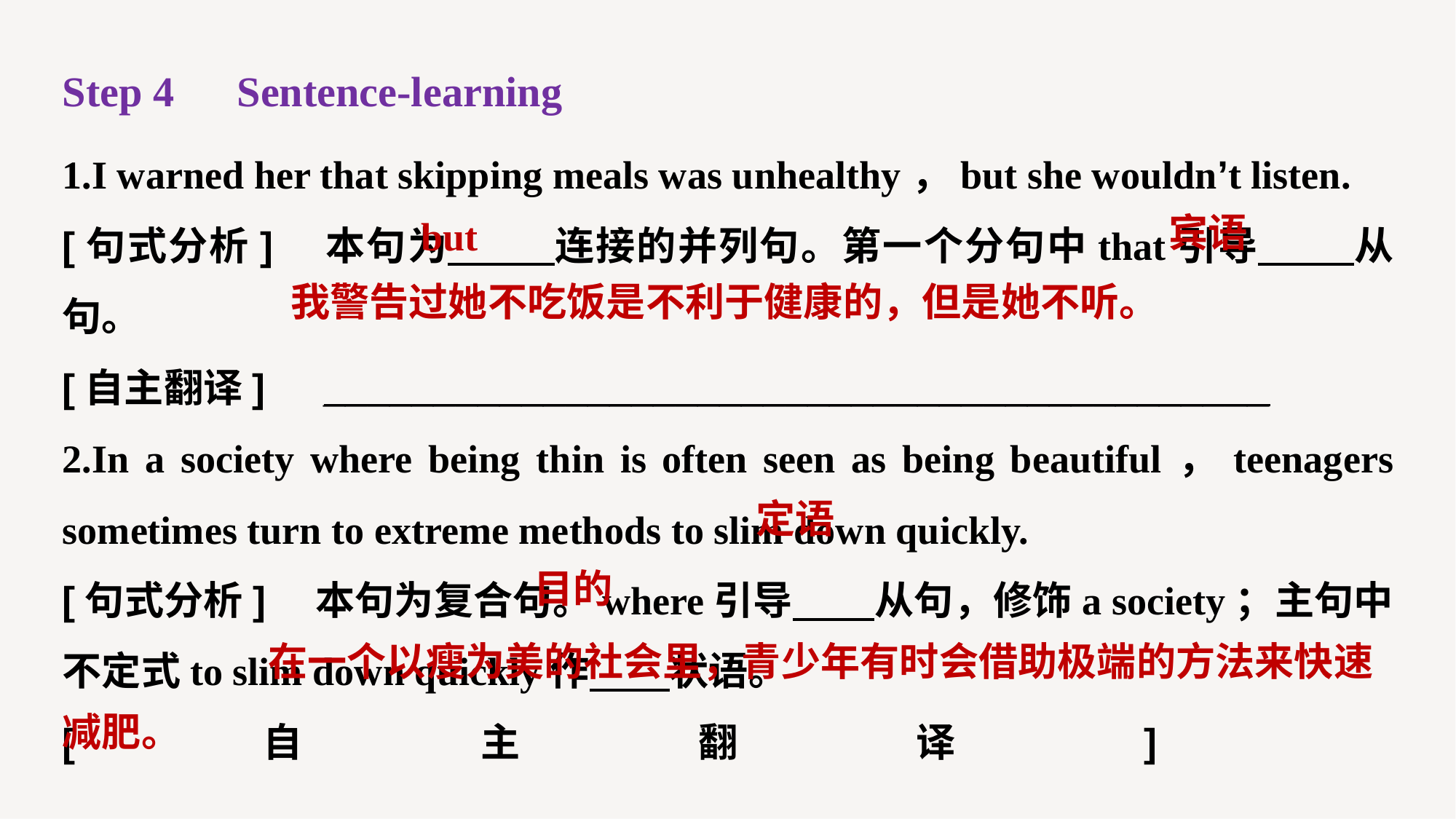

Step 4　Sentence-learning
1.I warned her that skipping meals was unhealthy，but she wouldn’t listen.
[句式分析]　本句为          连接的并列句。第一个分句中that引导         从句。
[自主翻译]　___________________________________________
2.In a society where being thin is often seen as being beautiful，teenagers sometimes turn to extreme methods to slim down quickly.
[句式分析]　本句为复合句。where引导         从句，修饰a society；主句中不定式to slim down quickly作         状语。
[自主翻译]　_______________________________________________________
______
宾语
but
我警告过她不吃饭是不利于健康的，但是她不听。
定语
目的
                      在一个以瘦为美的社会里，青少年有时会借助极端的方法来快速减肥。